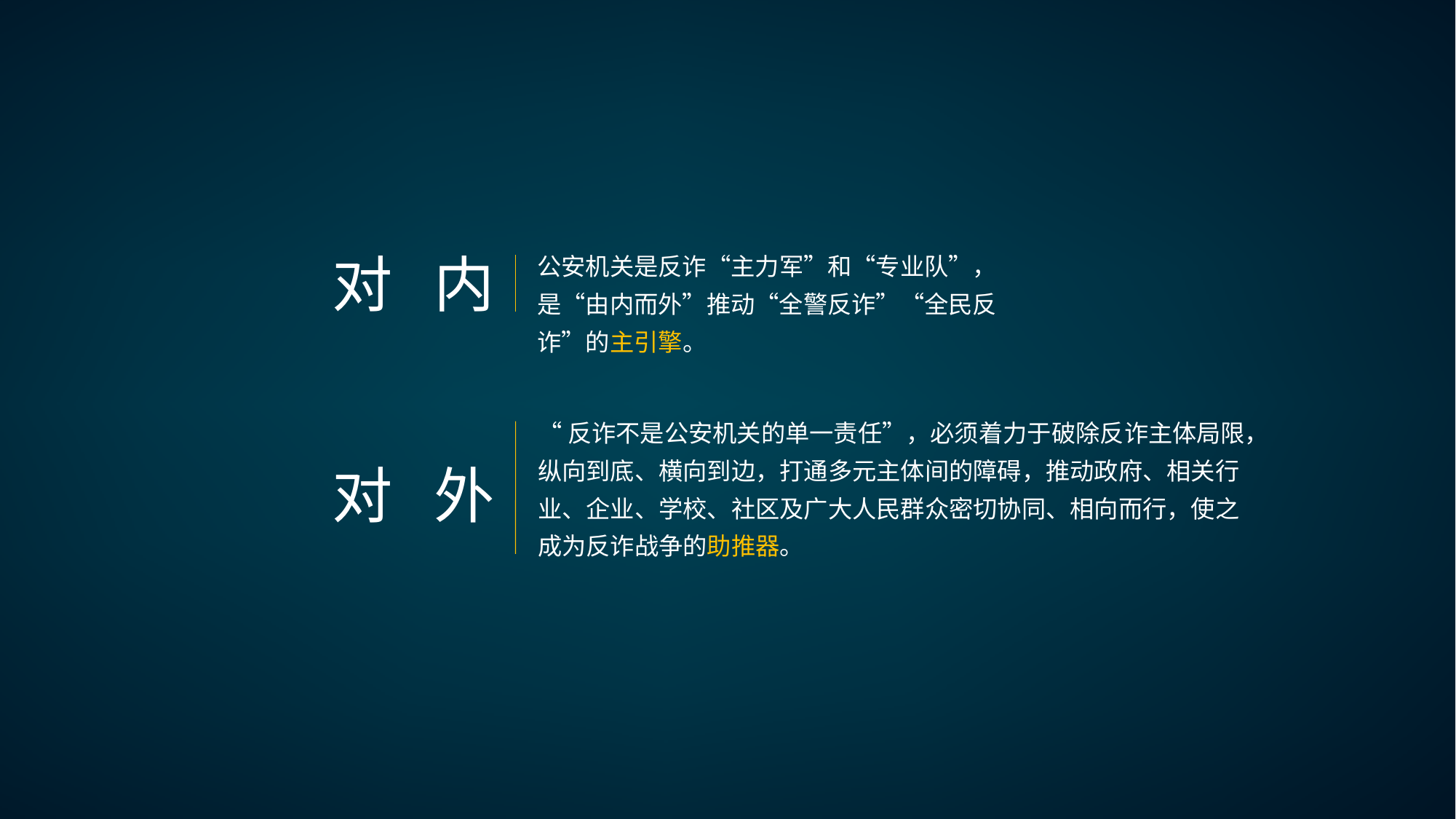

对   内
公安机关是反诈“主力军”和“专业队”，是“由内而外”推动“全警反诈”“全民反诈”的主引擎。
“反诈不是公安机关的单一责任”，必须着力于破除反诈主体局限，纵向到底、横向到边，打通多元主体间的障碍，推动政府、相关行业、企业、学校、社区及广大人民群众密切协同、相向而行，使之成为反诈战争的助推器。
对   外